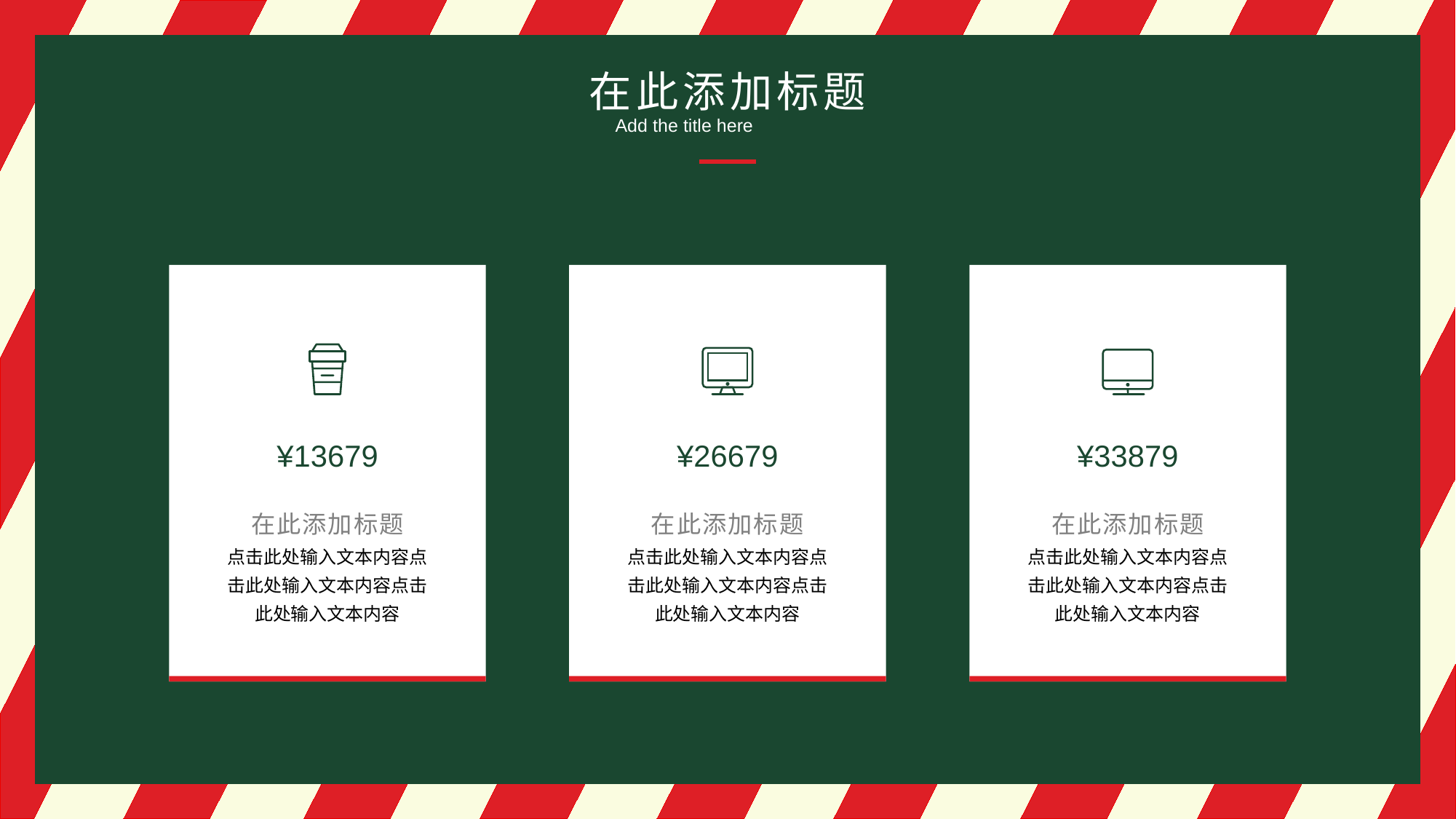

在此添加标题
Add the title here

¥13679
¥26679
¥33879
在此添加标题
点击此处输入文本内容点击此处输入文本内容点击此处输入文本内容
在此添加标题
点击此处输入文本内容点击此处输入文本内容点击此处输入文本内容
在此添加标题
点击此处输入文本内容点击此处输入文本内容点击此处输入文本内容